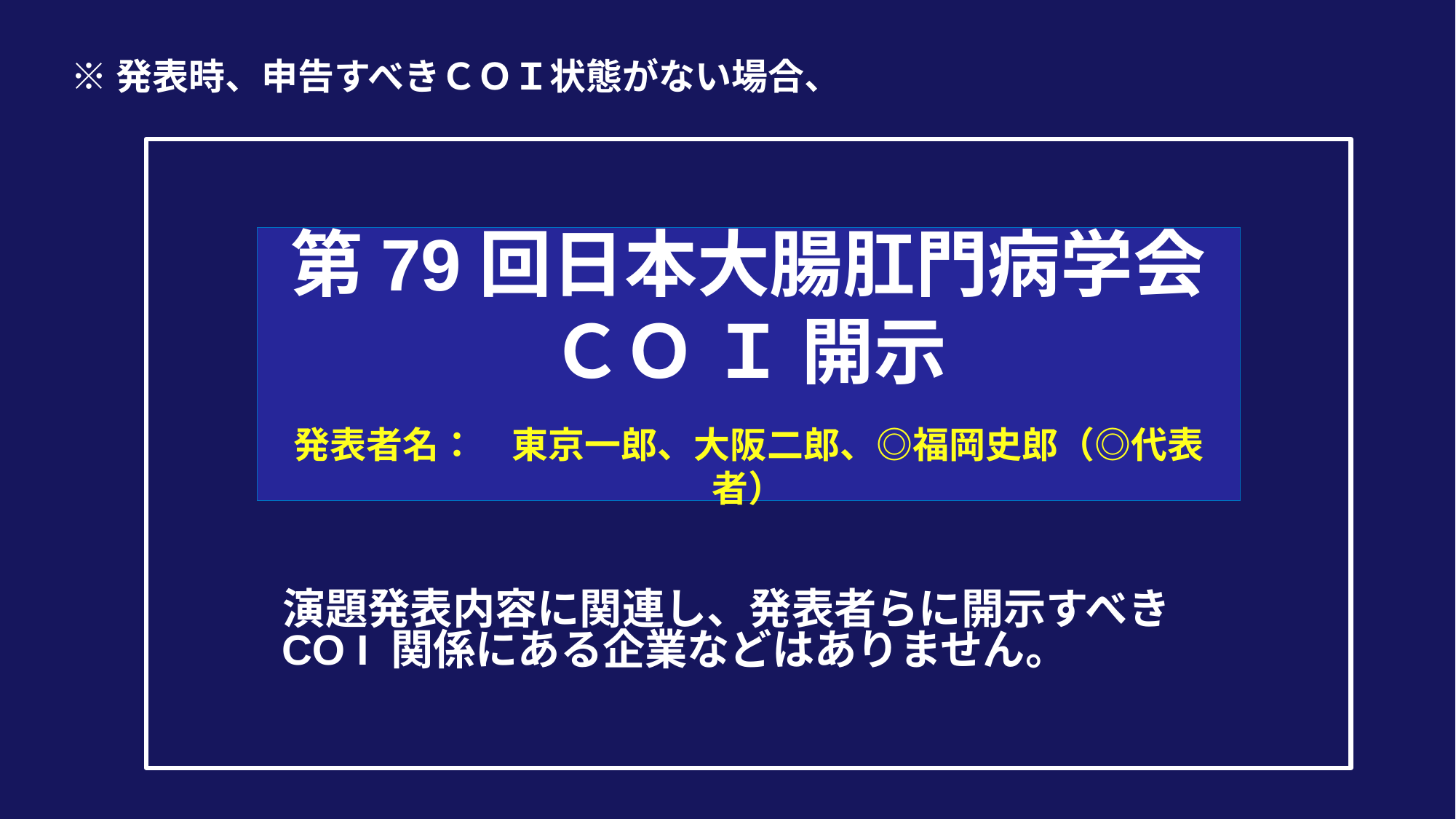

※発表時、申告すべきＣＯＩ状態がない場合、

# 第79回日本大腸肛門病学会 ＣＯ Ｉ 開示 　 発表者名：　東京一郎、大阪二郎、◎福岡史郎（◎代表者）

　演題発表内容に関連し、発表者らに開示すべきCO I 関係にある企業などはありません。